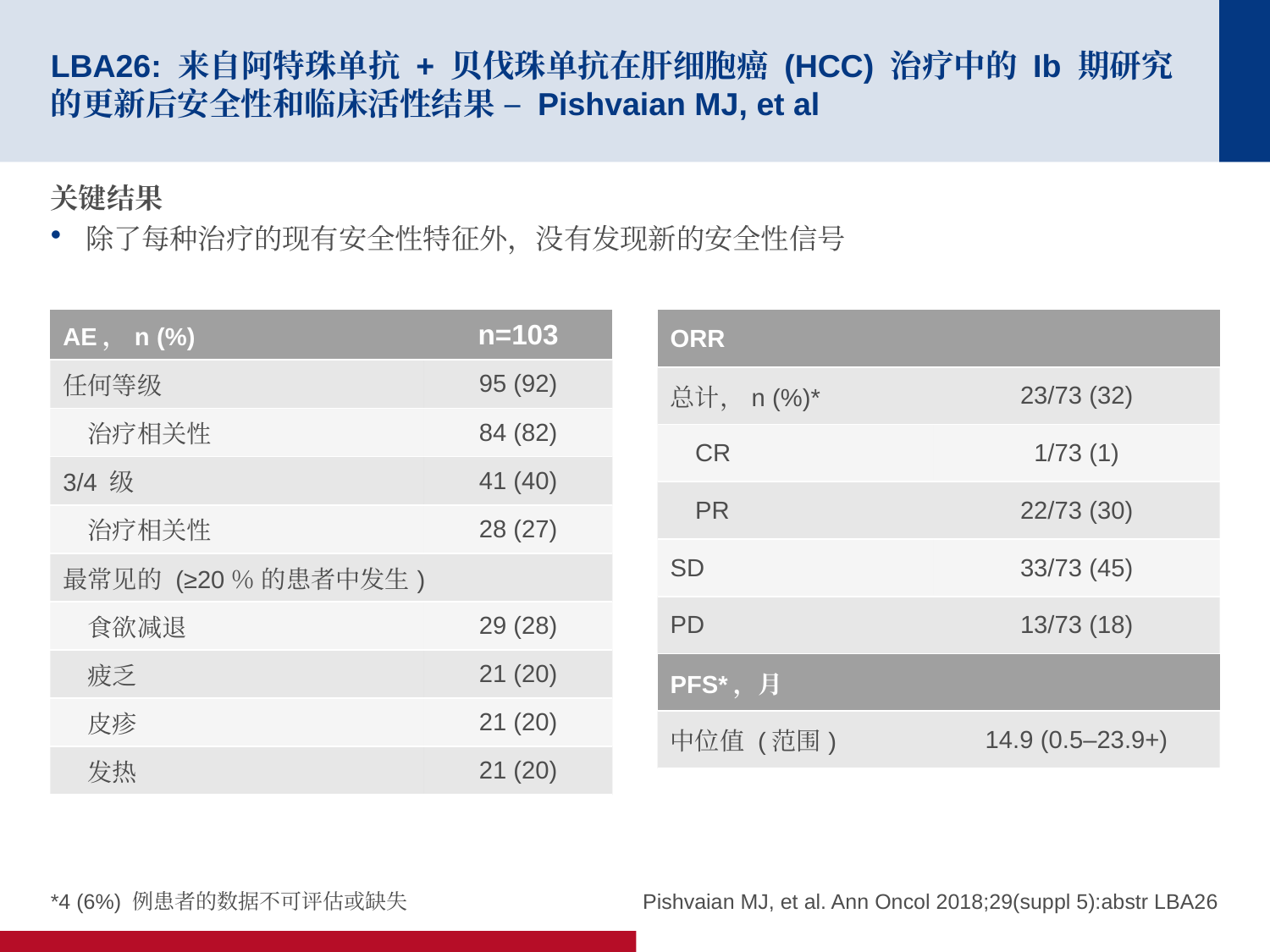

# LBA26: 来自阿特珠单抗 + 贝伐珠单抗在肝细胞癌 (HCC) 治疗中的 Ib 期研究的更新后安全性和临床活性结果 – Pishvaian MJ, et al
关键结果
除了每种治疗的现有安全性特征外，没有发现新的安全性信号
| AE，n (%) | n=103 |
| --- | --- |
| 任何等级 | 95 (92) |
| 治疗相关性 | 84 (82) |
| 3/4 级 | 41 (40) |
| 治疗相关性 | 28 (27) |
| 最常见的 (≥20％ 的患者中发生) |  |
| 食欲减退 | 29 (28) |
| 疲乏 | 21 (20) |
| 皮疹 | 21 (20) |
| 发热 | 21 (20) |
| ORR |  |
| --- | --- |
| 总计，n (%)\* | 23/73 (32) |
| CR | 1/73 (1) |
| PR | 22/73 (30) |
| SD | 33/73 (45) |
| PD | 13/73 (18) |
| PFS\*，月 |  |
| 中位值 (范围) | 14.9 (0.5–23.9+) |
*4 (6%) 例患者的数据不可评估或缺失
Pishvaian MJ, et al. Ann Oncol 2018;29(suppl 5):abstr LBA26